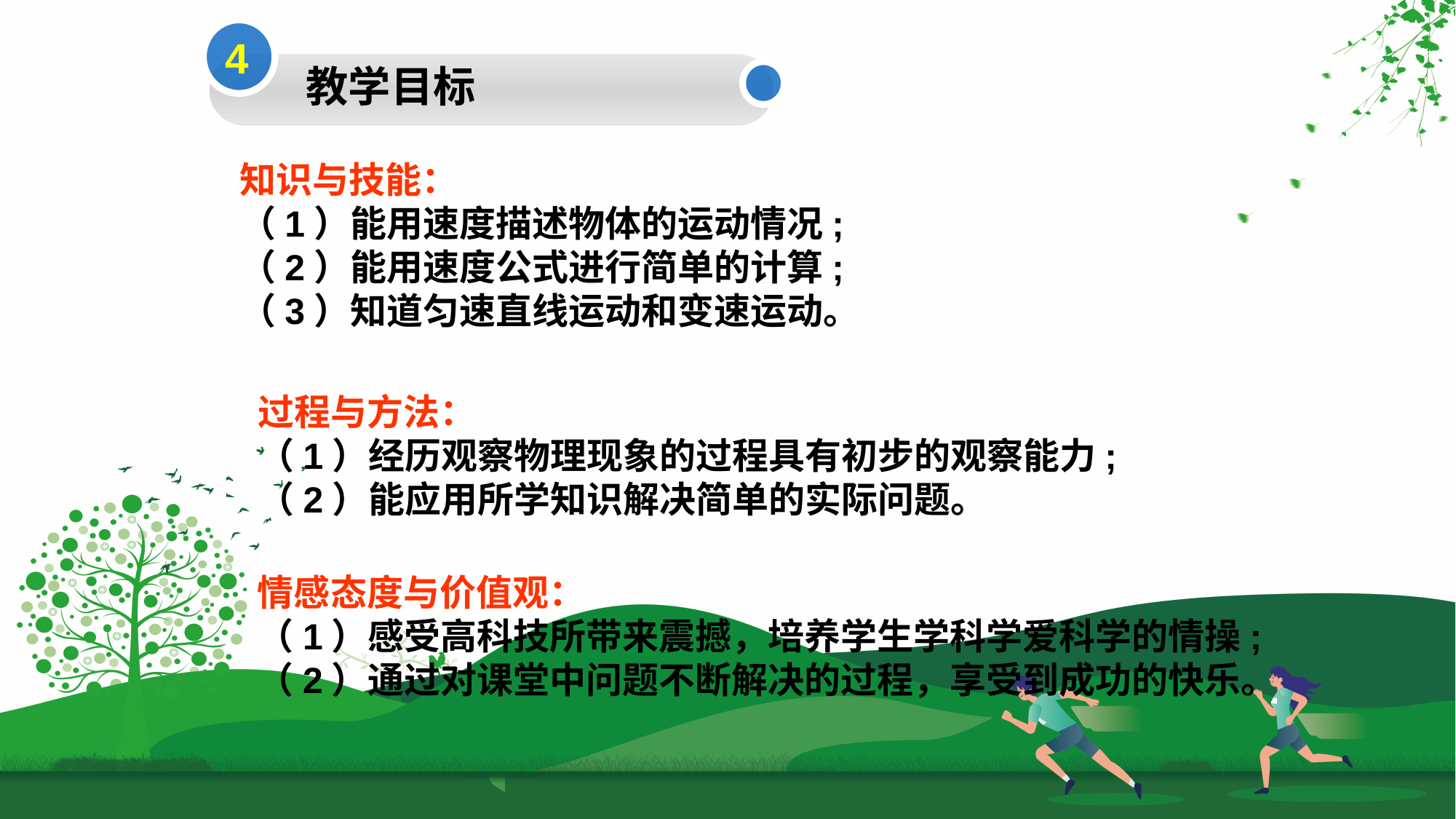

教学目标

4
知识与技能：
（1）能用速度描述物体的运动情况;
（2）能用速度公式进行简单的计算;
（3）知道匀速直线运动和变速运动。
过程与方法：
（1）经历观察物理现象的过程具有初步的观察能力;
（2）能应用所学知识解决简单的实际问题。
情感态度与价值观：
（1）感受高科技所带来震撼，培养学生学科学爱科学的情操;
（2）通过对课堂中问题不断解决的过程，享受到成功的快乐。